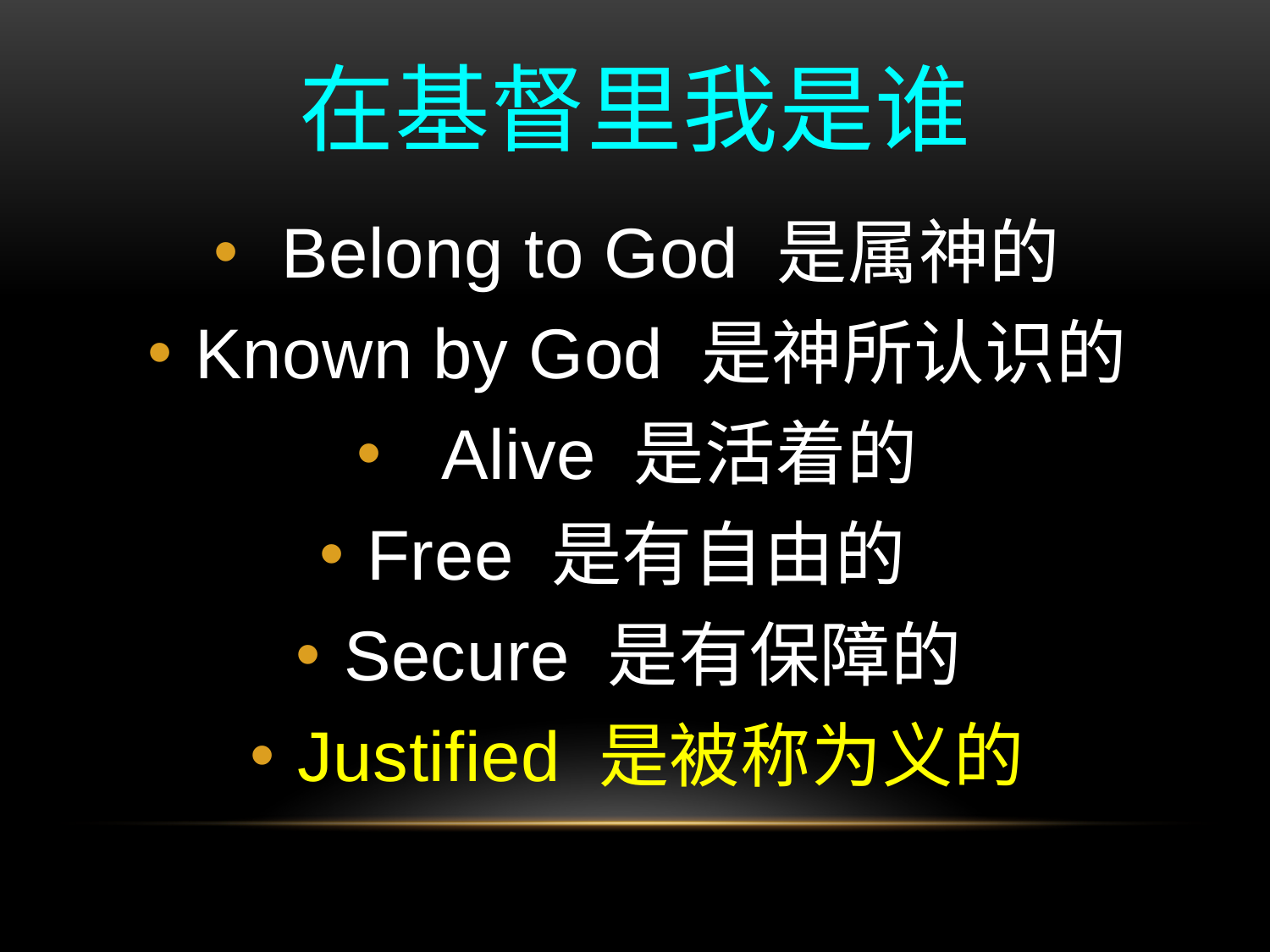

# 在基督里我是谁
 Belong to God 是属神的
Known by God 是神所认识的
  Alive 是活着的
Free 是有自由的
Secure 是有保障的
Justified 是被称为义的

Justified before God 是在神面前      被称为义的